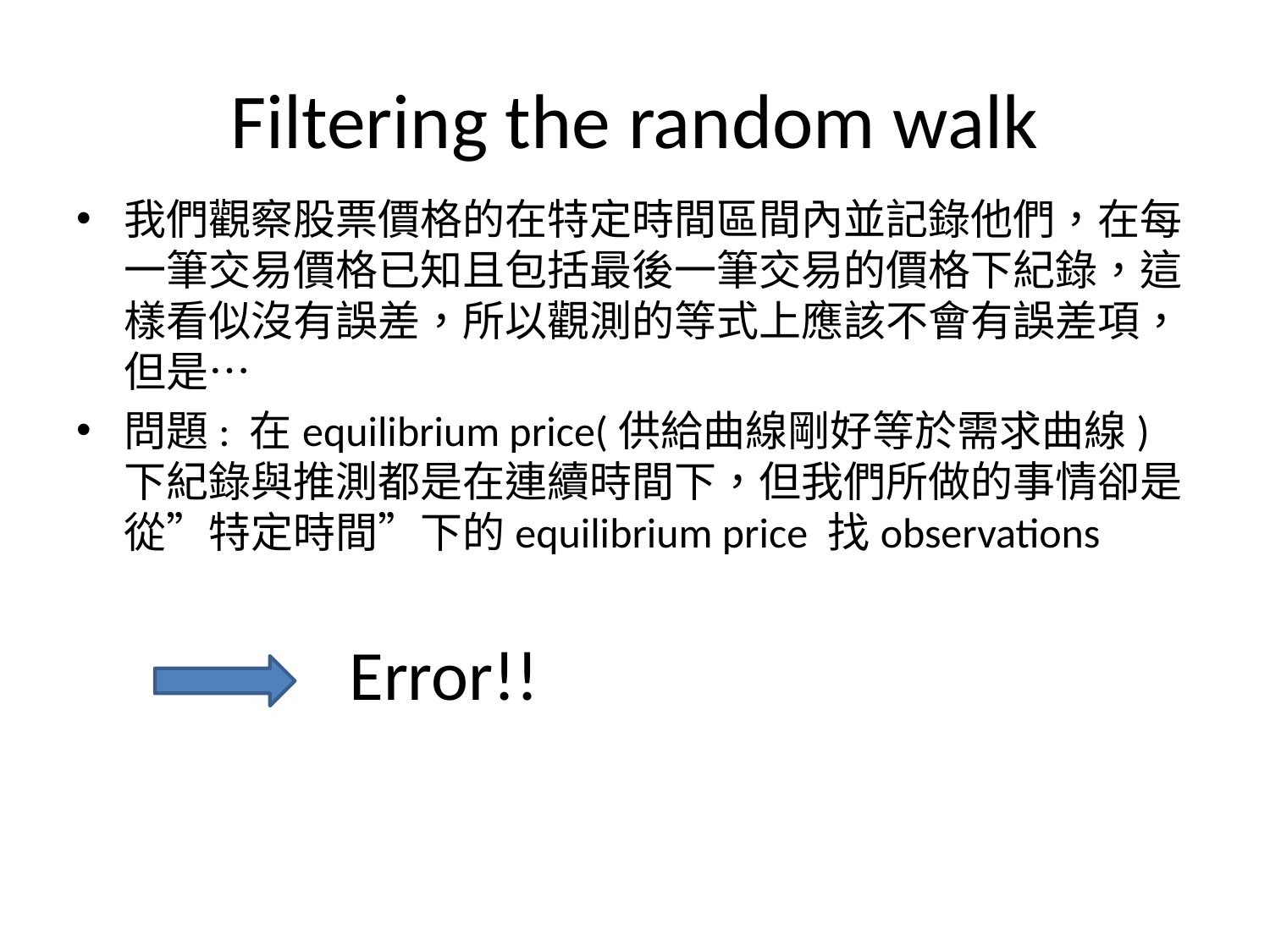

# Filtering the random walk
我們觀察股票價格的在特定時間區間內並記錄他們，在每一筆交易價格已知且包括最後一筆交易的價格下紀錄，這樣看似沒有誤差，所以觀測的等式上應該不會有誤差項，但是…
問題: 在equilibrium price(供給曲線剛好等於需求曲線)下紀錄與推測都是在連續時間下，但我們所做的事情卻是從”特定時間”下的equilibrium price 找observations

                            Error!!